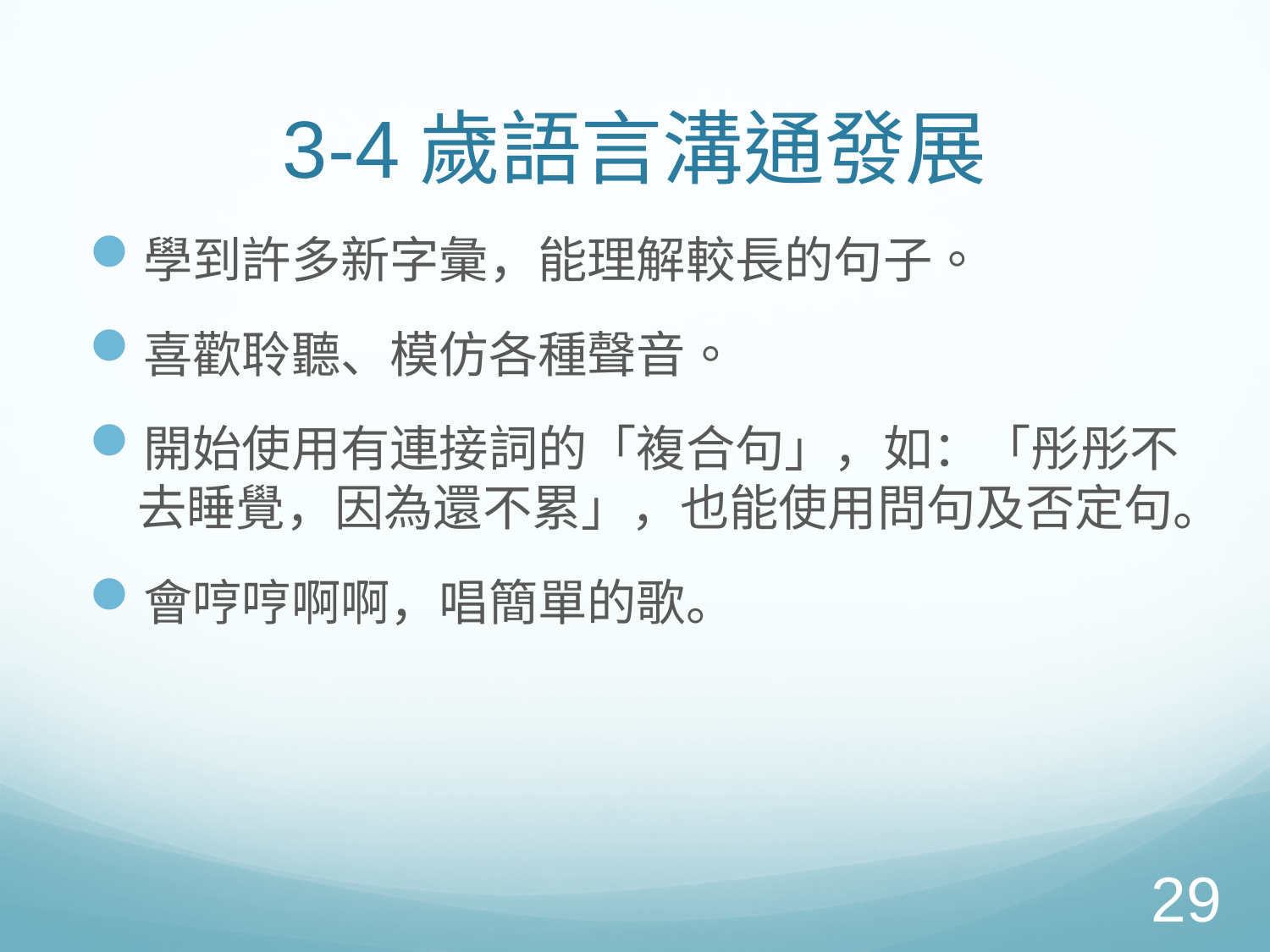

# 3-4歲語言溝通發展
學到許多新字彙，能理解較長的句子。
喜歡聆聽、模仿各種聲音。
開始使用有連接詞的「複合句」，如：「彤彤不去睡覺，因為還不累」，也能使用問句及否定句。
會哼哼啊啊，唱簡單的歌。
29